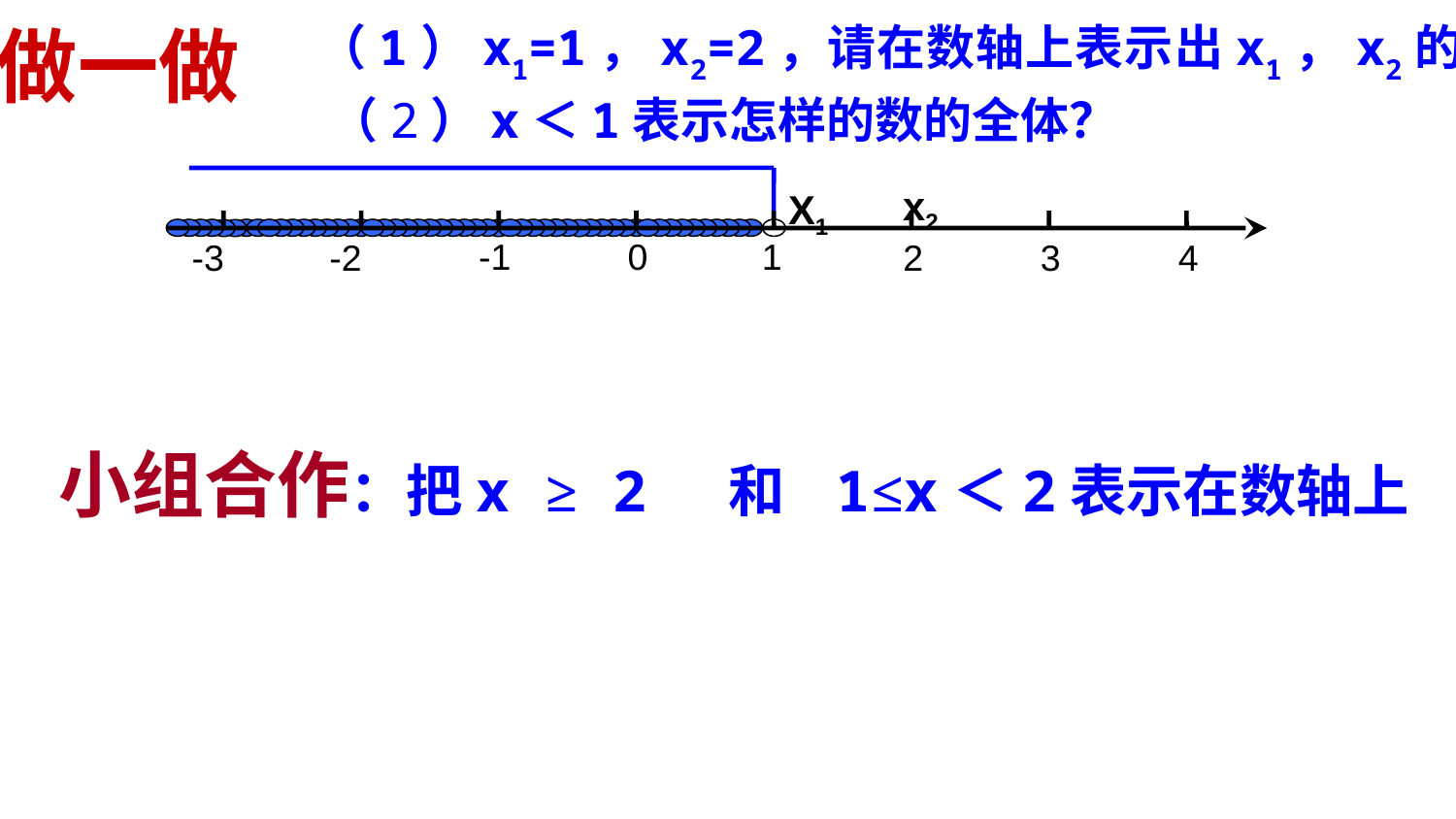

做一做
（1）x1=1，x2=2，请在数轴上表示出x1，x2的位置；
（2）x＜1表示怎样的数的全体？

x2
X1

-1
0
1

-3
-2
2
3
4

 小组合作：把x ≥ 2  和   1≤x＜2表示在数轴上